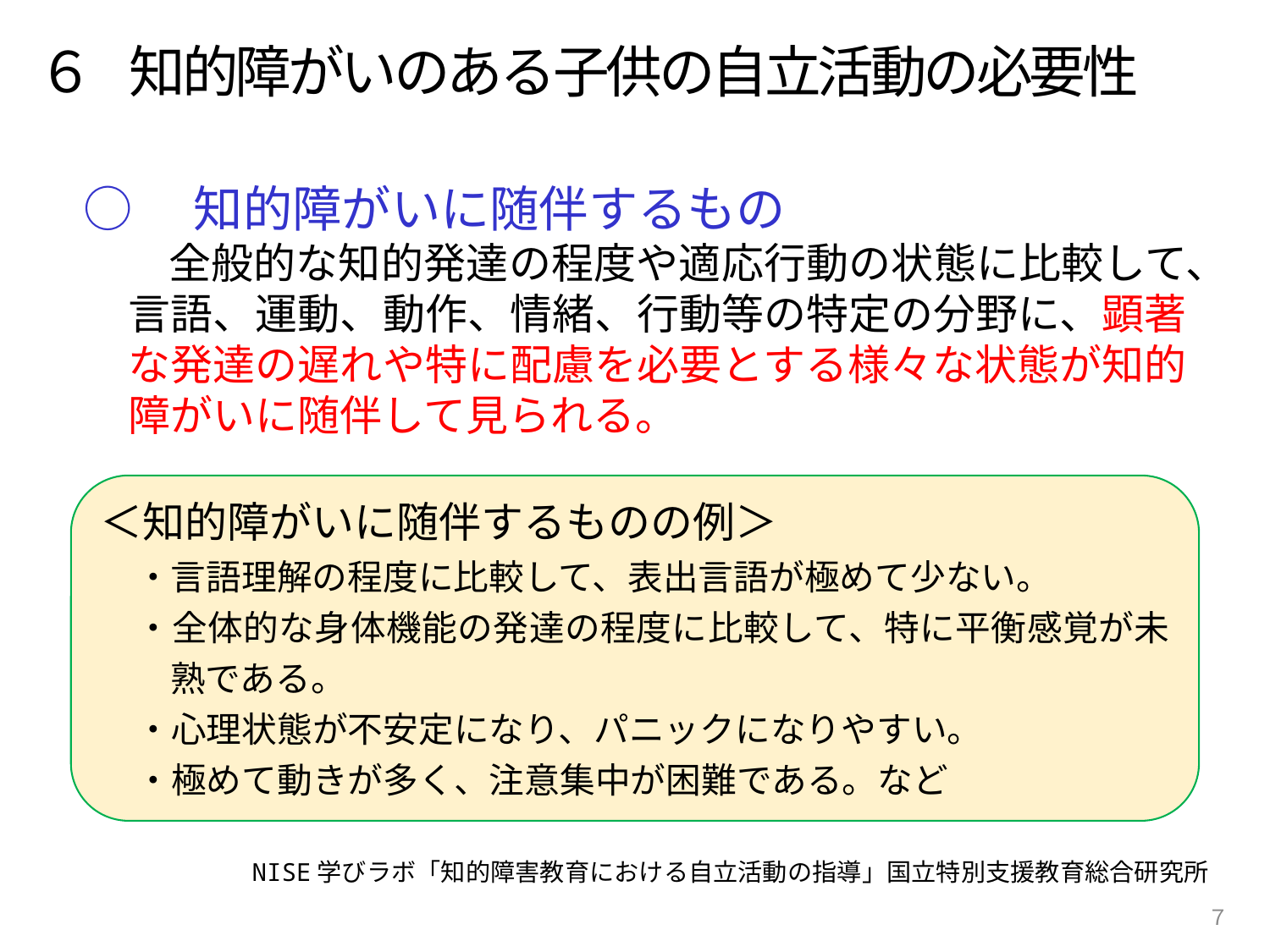

６　知的障がいのある子供の自立活動の必要性
○　知的障がいに随伴するもの
　　全般的な知的発達の程度や適応行動の状態に比較して、言語、運動、動作、情緒、行動等の特定の分野に、顕著な発達の遅れや特に配慮を必要とする様々な状態が知的障がいに随伴して見られる。
＜知的障がいに随伴するものの例＞
　・言語理解の程度に比較して、表出言語が極めて少ない。
　・全体的な身体機能の発達の程度に比較して、特に平衡感覚が未熟である。
　・心理状態が不安定になり、パニックになりやすい。
　・極めて動きが多く、注意集中が困難である。など
NISE学びラボ「知的障害教育における自立活動の指導」国立特別支援教育総合研究所
７